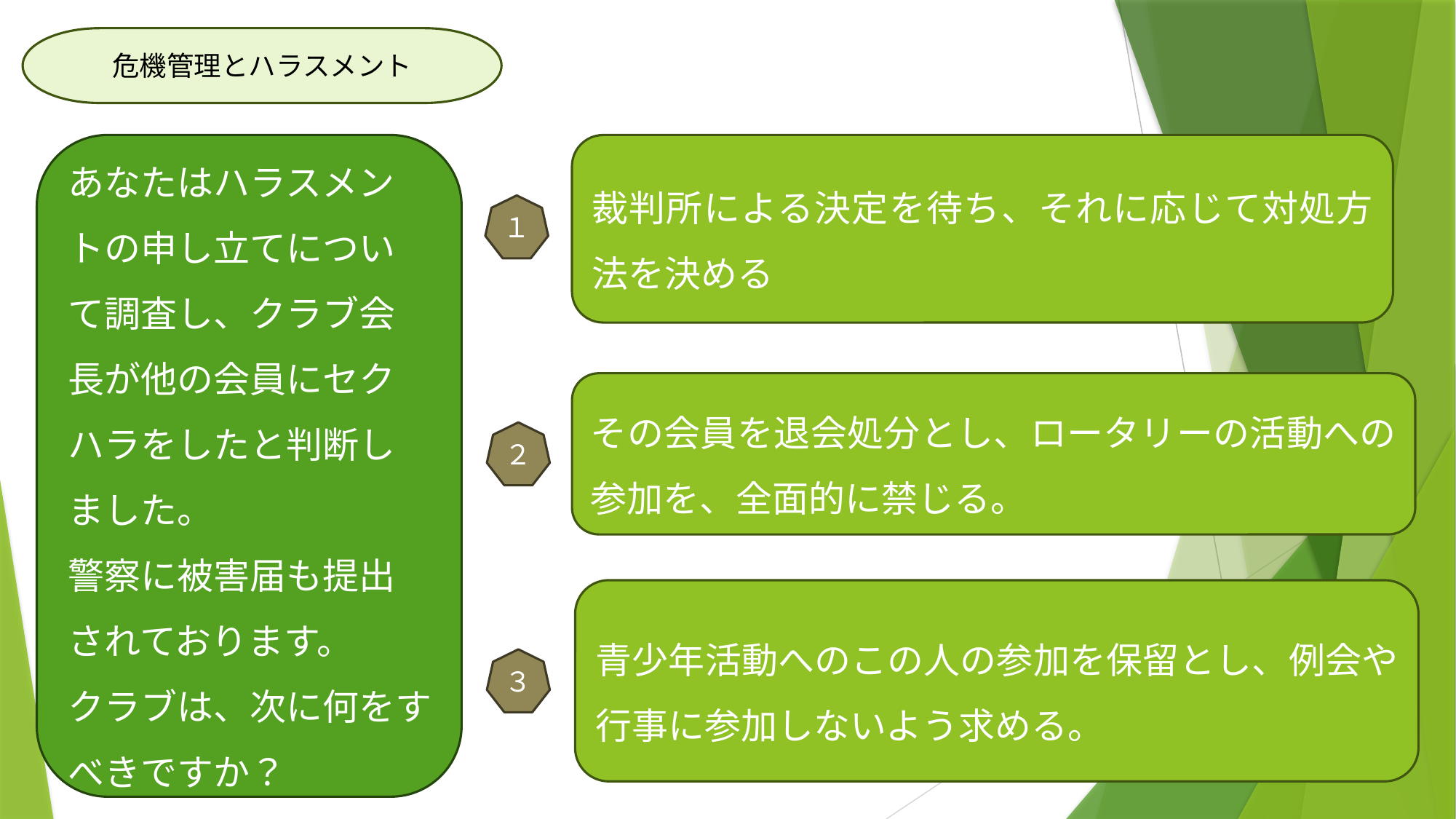

危機管理とハラスメント
裁判所による決定を待ち、それに応じて対処方法を決める
あなたはハラスメントの申し立てについて調査し、クラブ会長が他の会員にセクハラをしたと判断しました。
警察に被害届も提出されております。
クラブは、次に何をすべきですか？
１
その会員を退会処分とし、ロータリーの活動への参加を、全面的に禁じる。
２
青少年活動へのこの人の参加を保留とし、例会や行事に参加しないよう求める。
３